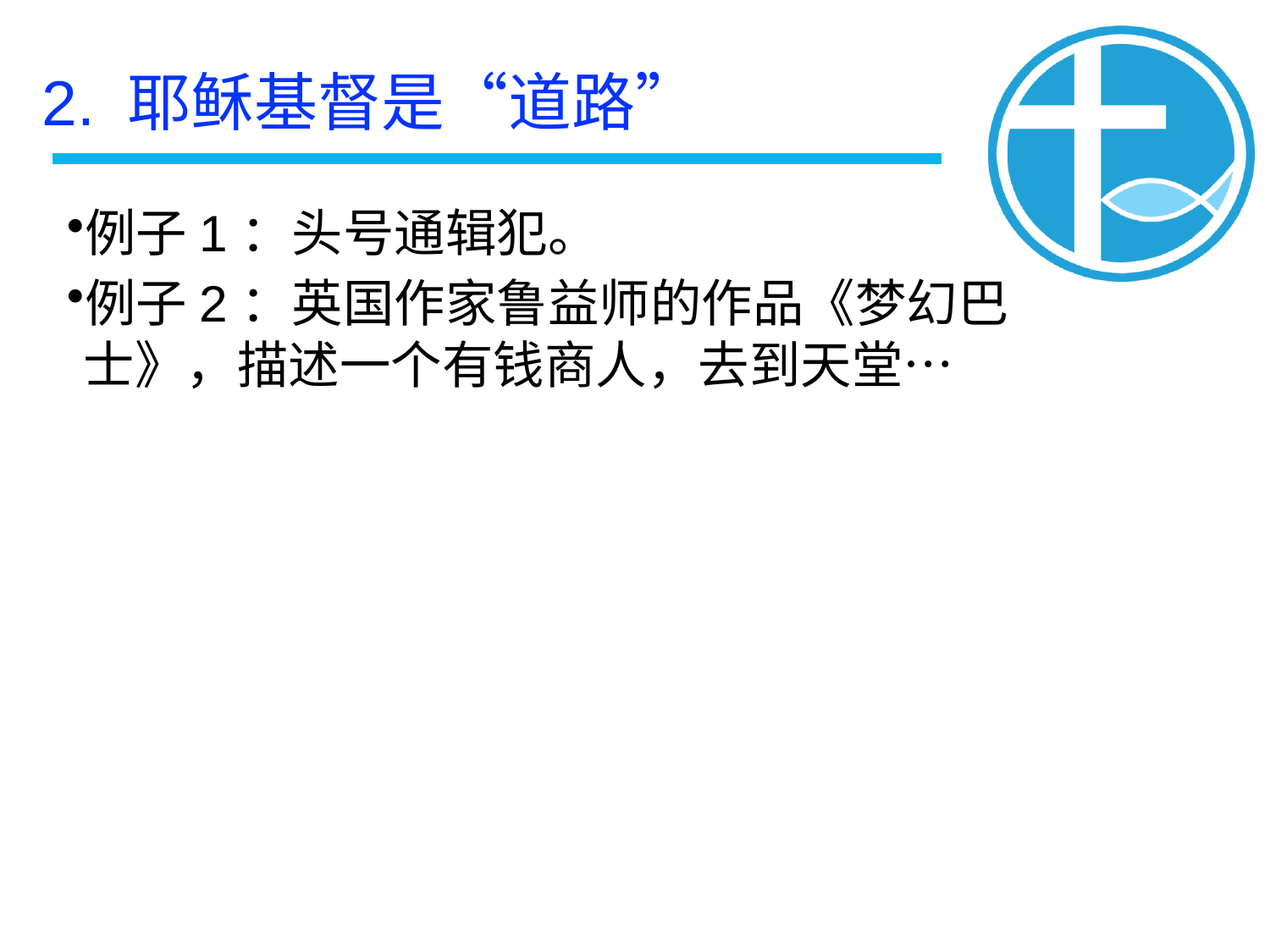

2. 耶稣基督是“道路”
例子1：头号通辑犯。
例子2：英国作家鲁益师的作品《梦幻巴士》，描述一个有钱商人，去到天堂⋯